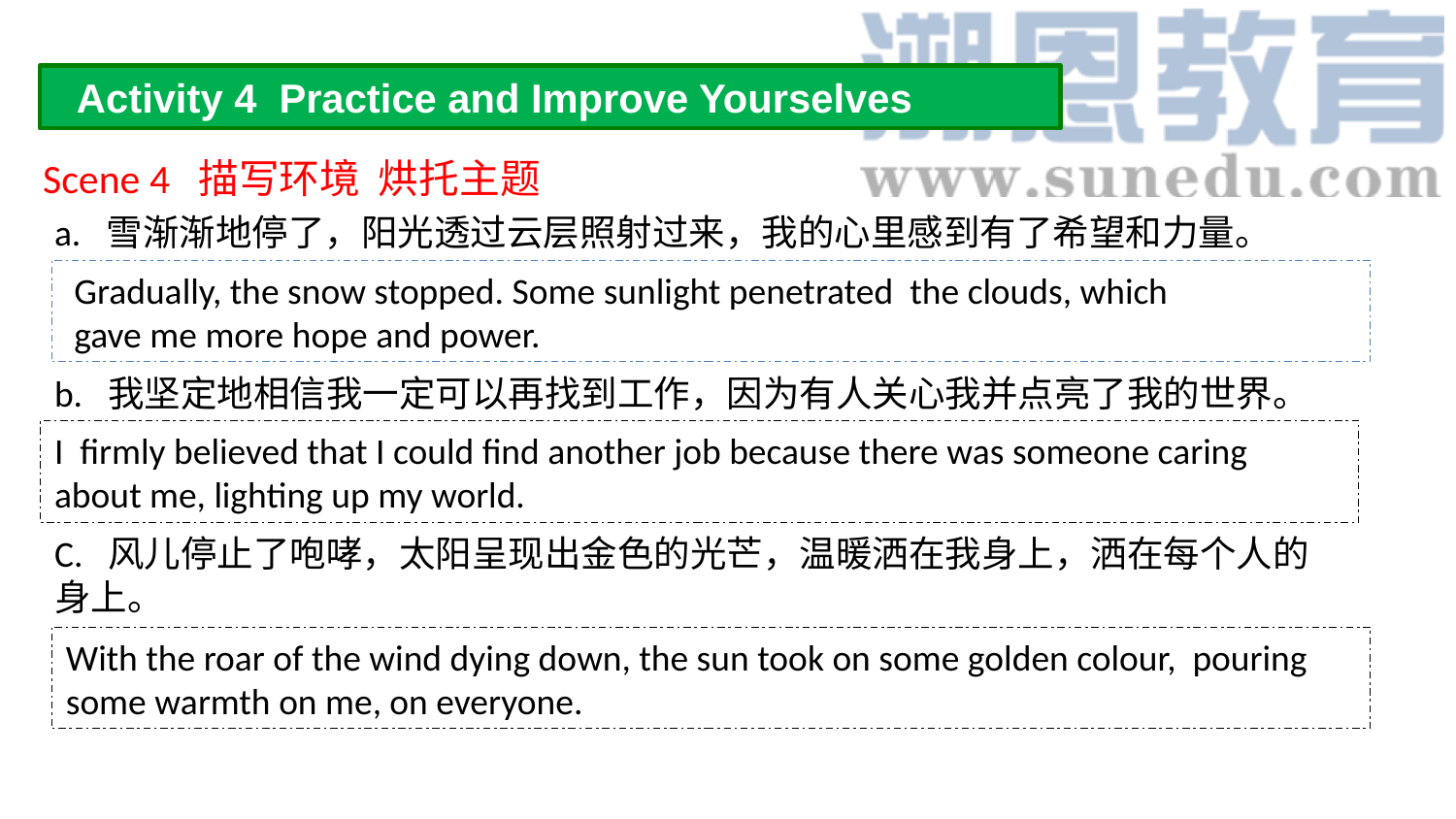

Activity 4  Practice and Improve Yourselves
Scene 4  描写环境  烘托主题
a.  雪渐渐地停了，阳光透过云层照射过来，我的心里感到有了希望和力量。
 Gradually, the snow stopped. Some sunlight penetrated  the clouds, which
 gave me more hope and power.
b.  我坚定地相信我一定可以再找到工作，因为有人关心我并点亮了我的世界。
I  firmly believed that I could find another job because there was someone caring about me, lighting up my world.
C.  风儿停止了咆哮，太阳呈现出金色的光芒，温暖洒在我身上，洒在每个人的身上。
With the roar of the wind dying down, the sun took on some golden colour,  pouring some warmth on me, on everyone.